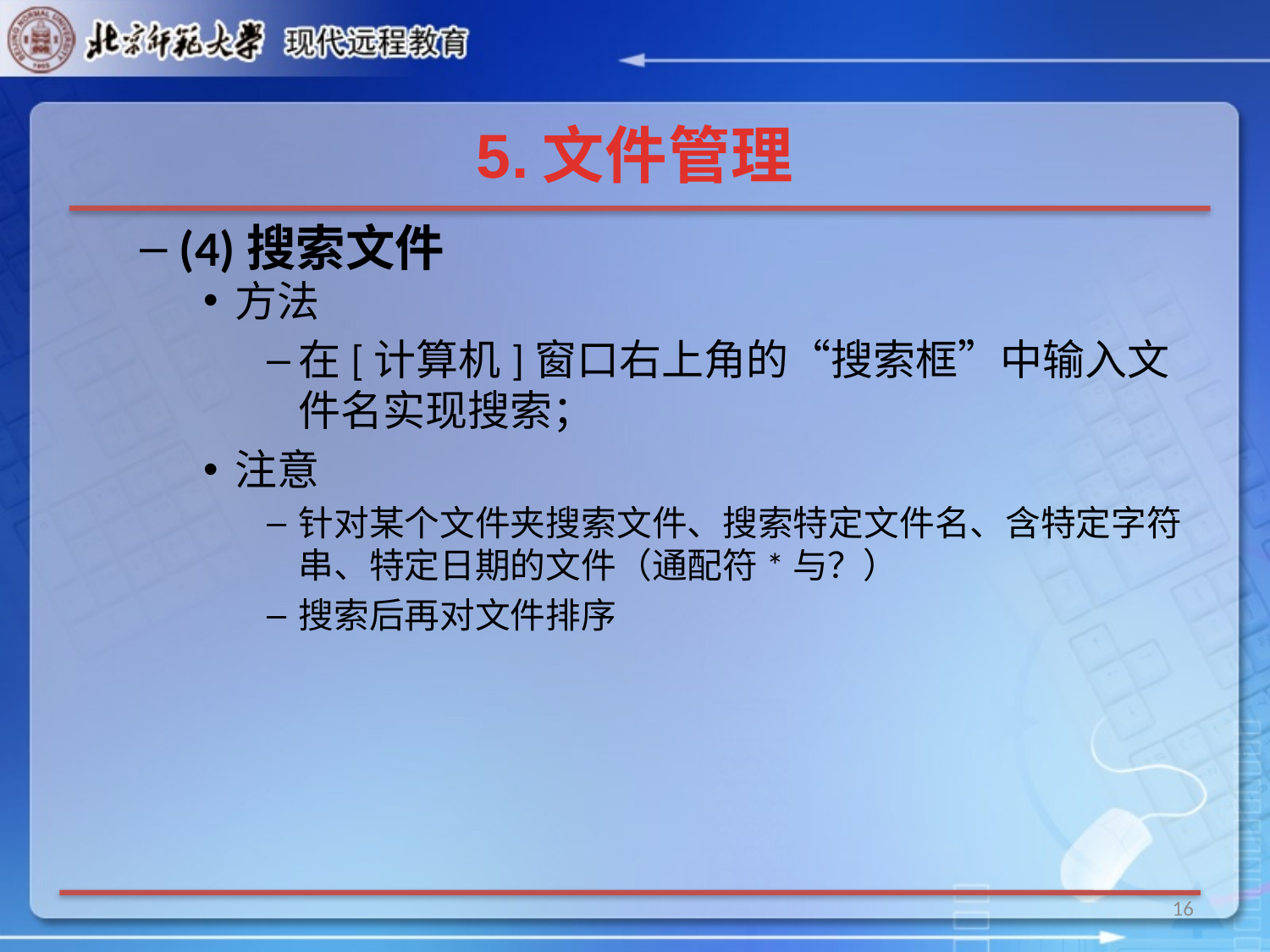

# 5.文件管理
(4)搜索文件
方法
在[计算机]窗口右上角的“搜索框”中输入文件名实现搜索；
注意
针对某个文件夹搜索文件、搜索特定文件名、含特定字符串、特定日期的文件（通配符*与？）
搜索后再对文件排序
16